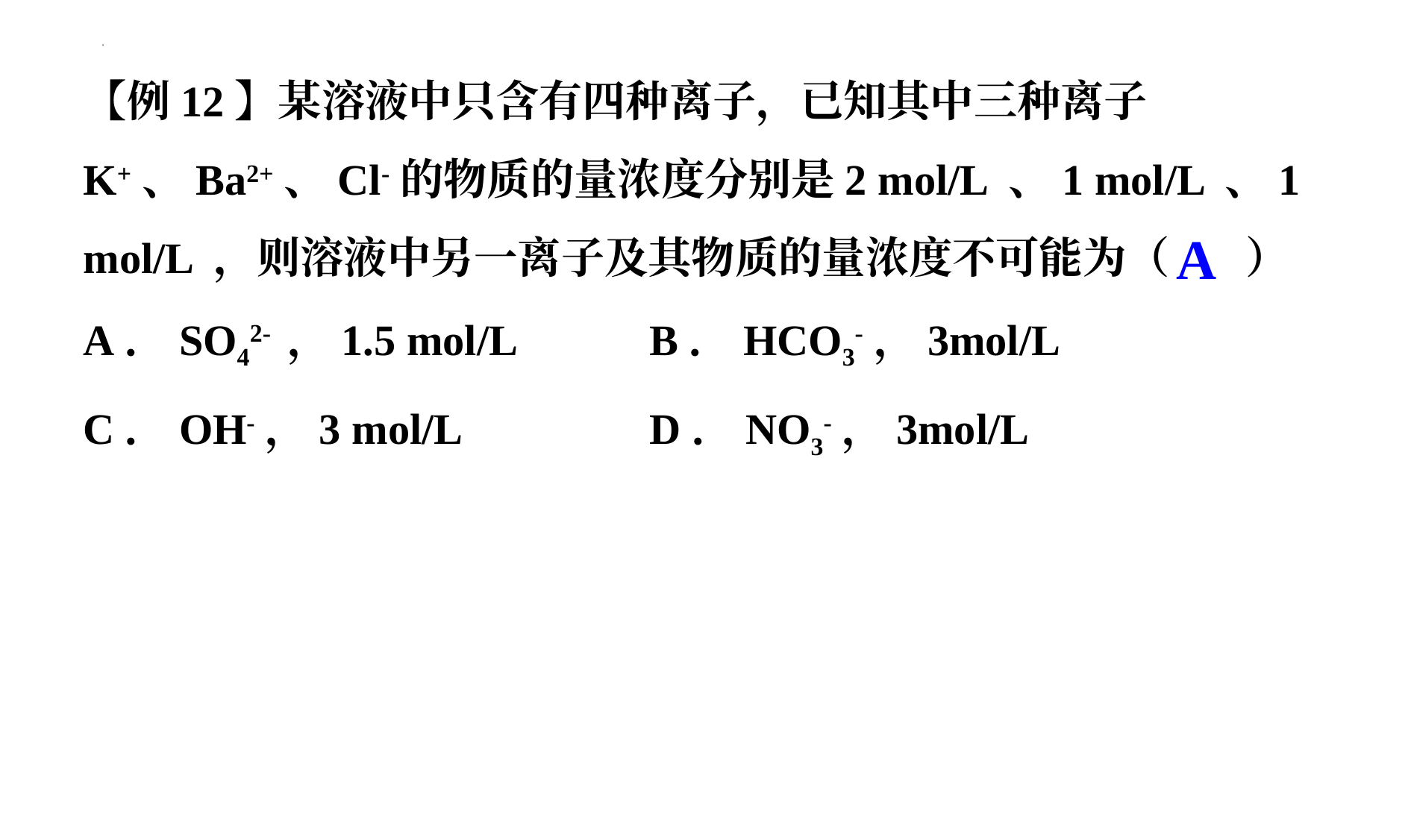

【例12】某溶液中只含有四种离子，已知其中三种离子K+、Ba2+、Cl-的物质的量浓度分别是2 mol/L 、1 mol/L 、1 mol/L ，则溶液中另一离子及其物质的量浓度不可能为（       ）
A．SO42- ，1.5 mol/L	           B．HCO3-，3mol/L
C．OH-，3 mol/L	           D．NO3-，3mol/L
A